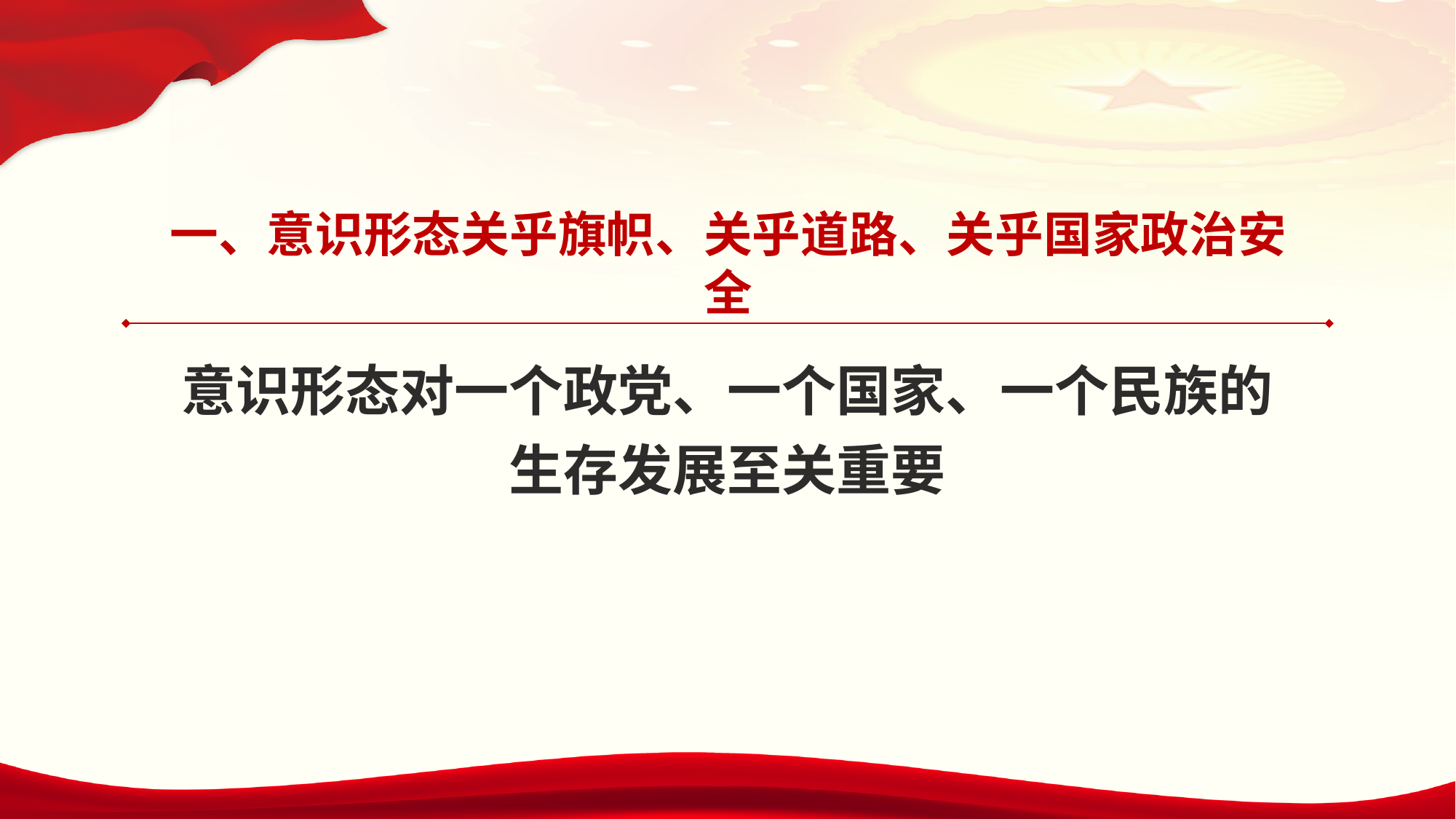

一、意识形态关乎旗帜、关乎道路、关乎国家政治安全
意识形态对一个政党、一个国家、一个民族的
生存发展至关重要